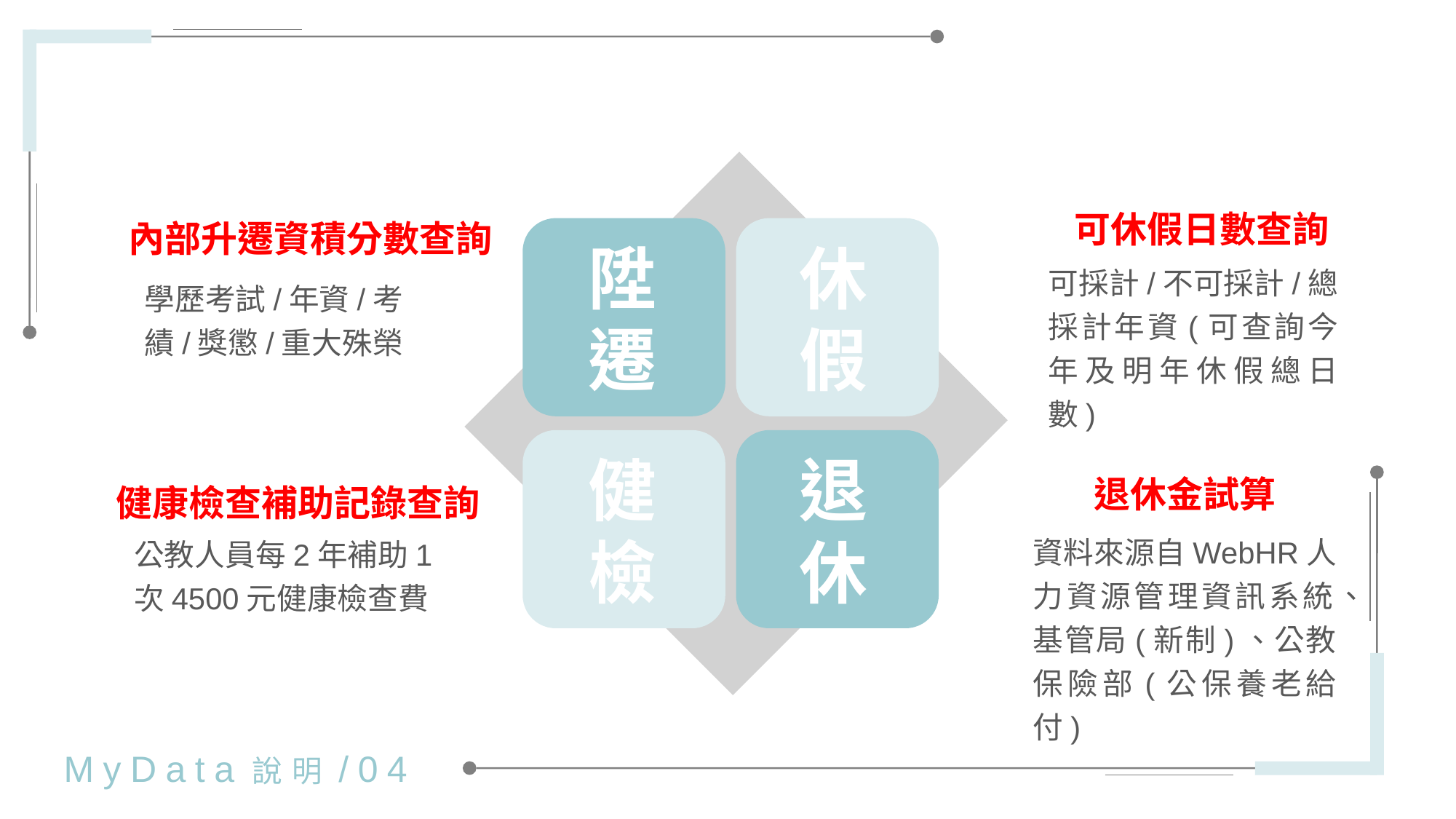

可休假日數查詢
內部升遷資積分數查詢

陞遷

休假

健檢

退休
可採計/不可採計/總採計年資(可查詢今年及明年休假總日數)
學歷考試/年資/考績/獎懲/重大殊榮
退休金試算
健康檢查補助記錄查詢

資料來源自WebHR人力資源管理資訊系統、基管局(新制)、公教保險部(公保養老給付)
公教人員每2年補助1次4500元健康檢查費
MyData說明/04